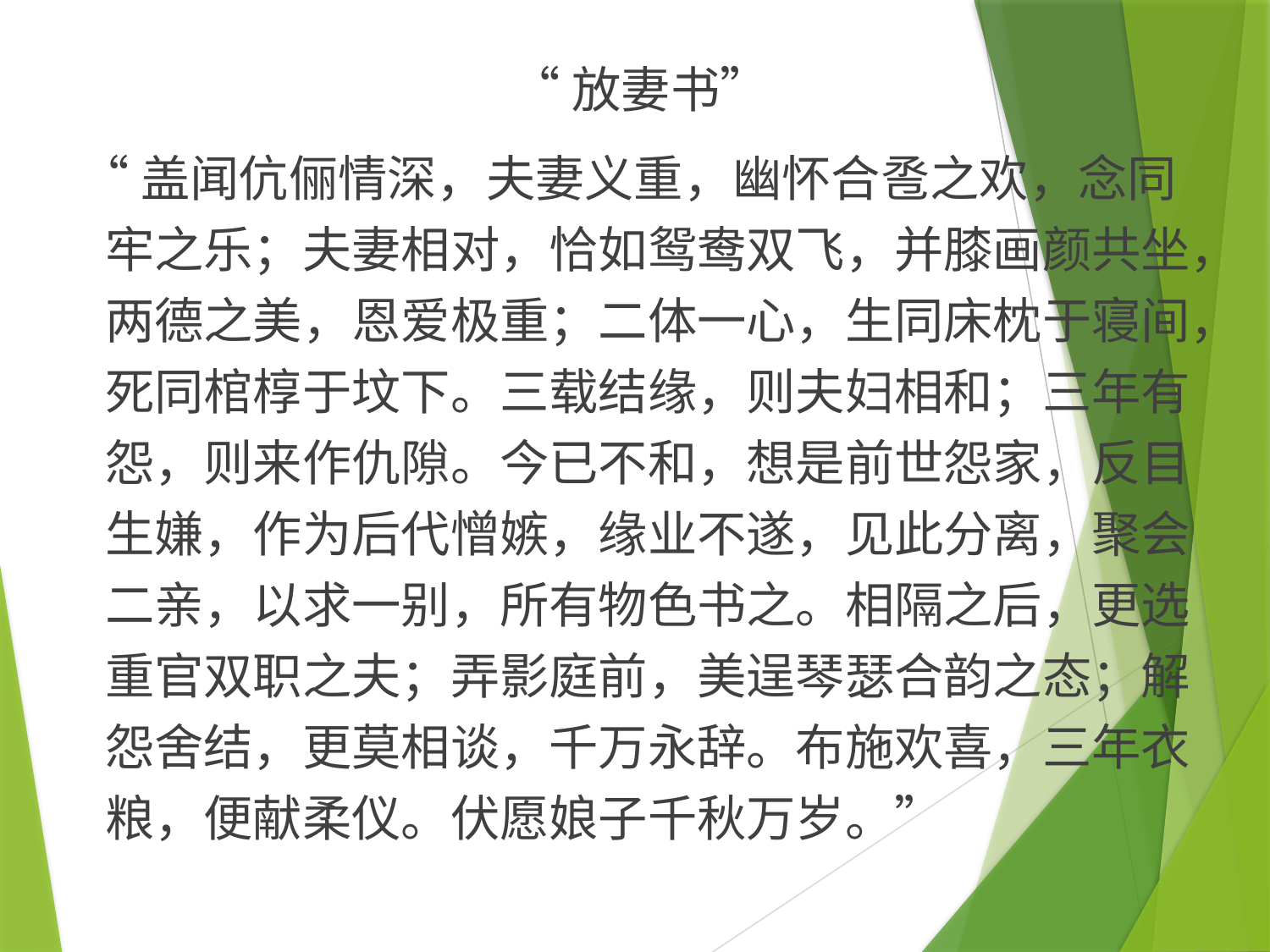

“放妻书”
  “盖闻伉俪情深，夫妻义重，幽怀合卺之欢，念同牢之乐；夫妻相对，恰如鸳鸯双飞，并膝画颜共坐，两德之美，恩爱极重；二体一心，生同床枕于寝间，死同棺椁于坟下。三载结缘，则夫妇相和；三年有怨，则来作仇隙。今已不和，想是前世怨家，反目生嫌，作为后代憎嫉，缘业不遂，见此分离，聚会二亲，以求一别，所有物色书之。相隔之后，更选重官双职之夫；弄影庭前，美逞琴瑟合韵之态；解怨舍结，更莫相谈，千万永辞。布施欢喜，三年衣粮，便献柔仪。伏愿娘子千秋万岁。”